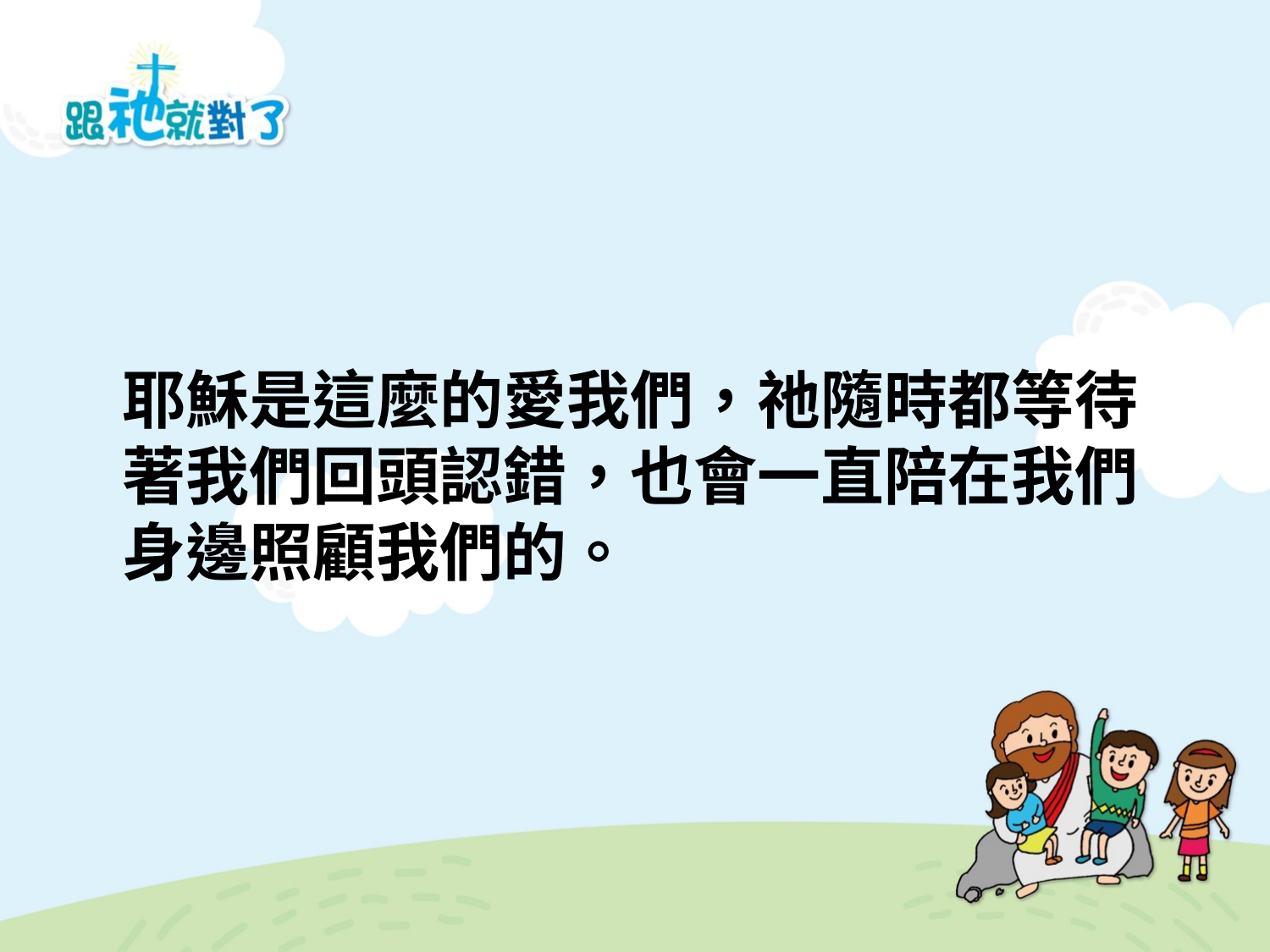

耶穌是這麼的愛我們，祂隨時都等待著我們回頭認錯，也會一直陪在我們身邊照顧我們的。